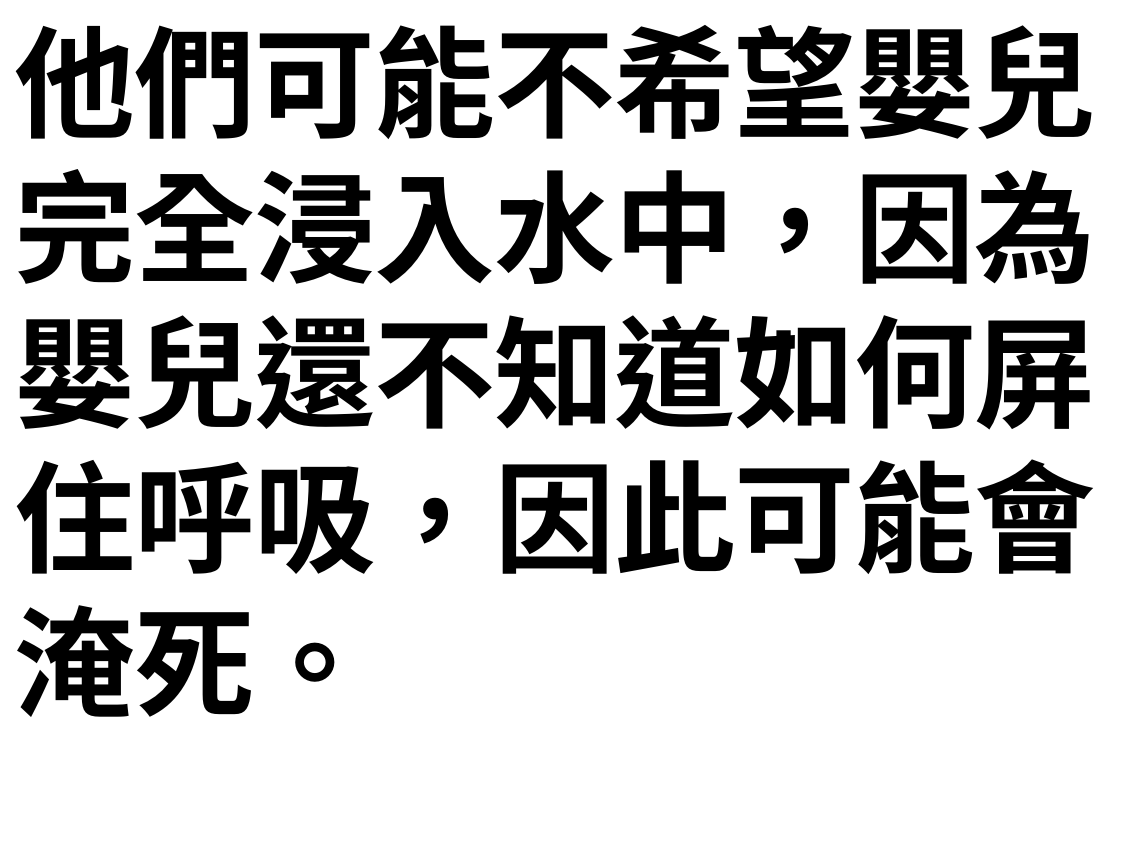

他們可能不希望嬰兒完全浸入水中，因為嬰兒還不知道如何屏住呼吸，因此可能會淹死。